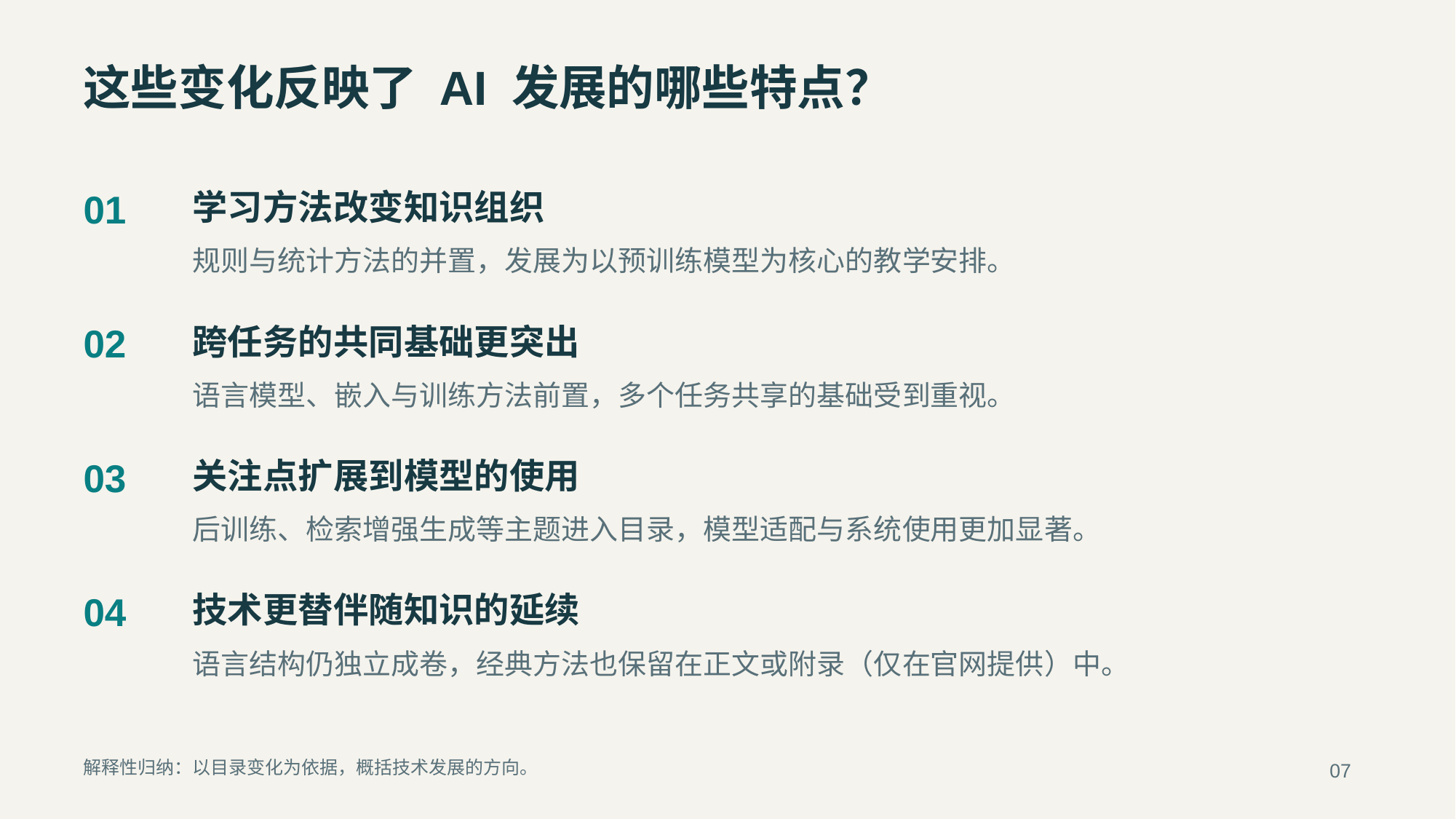

这些变化反映了 AI 发展的哪些特点？
01
学习方法改变知识组织
规则与统计方法的并置，发展为以预训练模型为核心的教学安排。
02
跨任务的共同基础更突出
语言模型、嵌入与训练方法前置，多个任务共享的基础受到重视。
03
关注点扩展到模型的使用
后训练、检索增强生成等主题进入目录，模型适配与系统使用更加显著。
04
技术更替伴随知识的延续
语言结构仍独立成卷，经典方法也保留在正文或附录（仅在官网提供）中。
解释性归纳：以目录变化为依据，概括技术发展的方向。
07